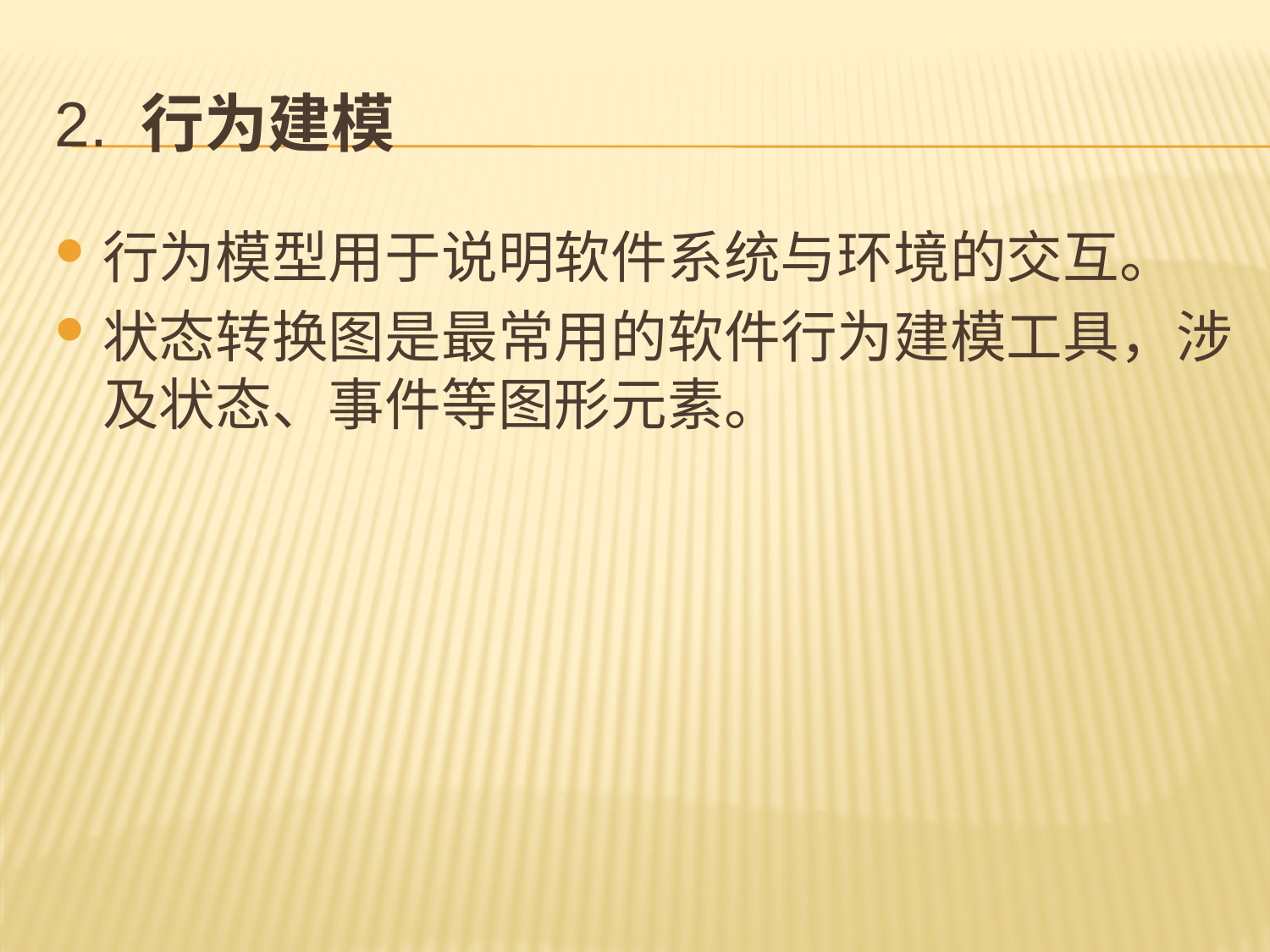

# 2. 行为建模
行为模型用于说明软件系统与环境的交互。
状态转换图是最常用的软件行为建模工具，涉及状态、事件等图形元素。